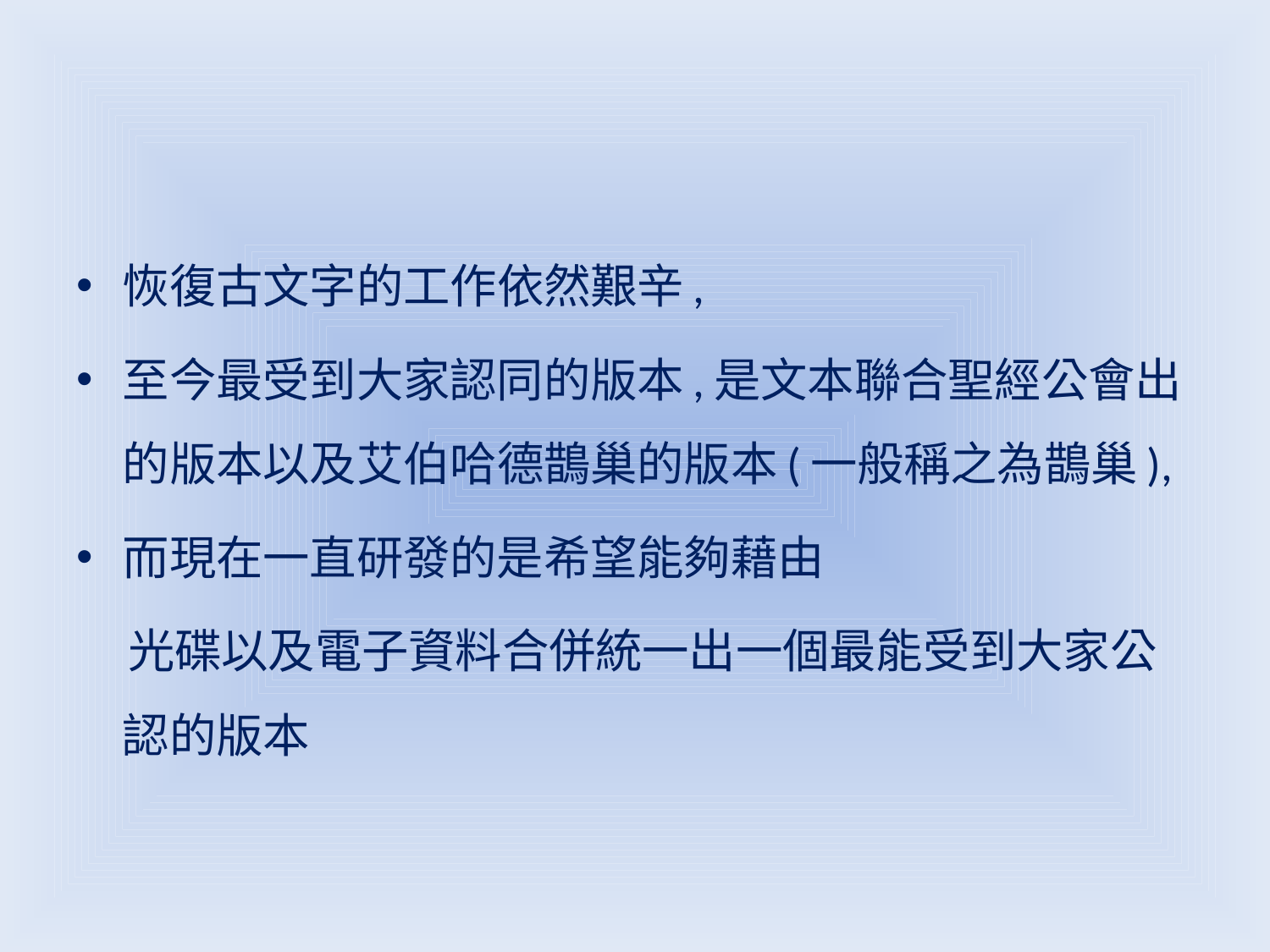

#
恢復古文字的工作依然艱辛,
至今最受到大家認同的版本,是文本聯合聖經公會出的版本以及艾伯哈德鵲巢的版本(一般稱之為鵲巢),
而現在一直研發的是希望能夠藉由
    光碟以及電子資料合併統一出一個最能受到大家公認的版本